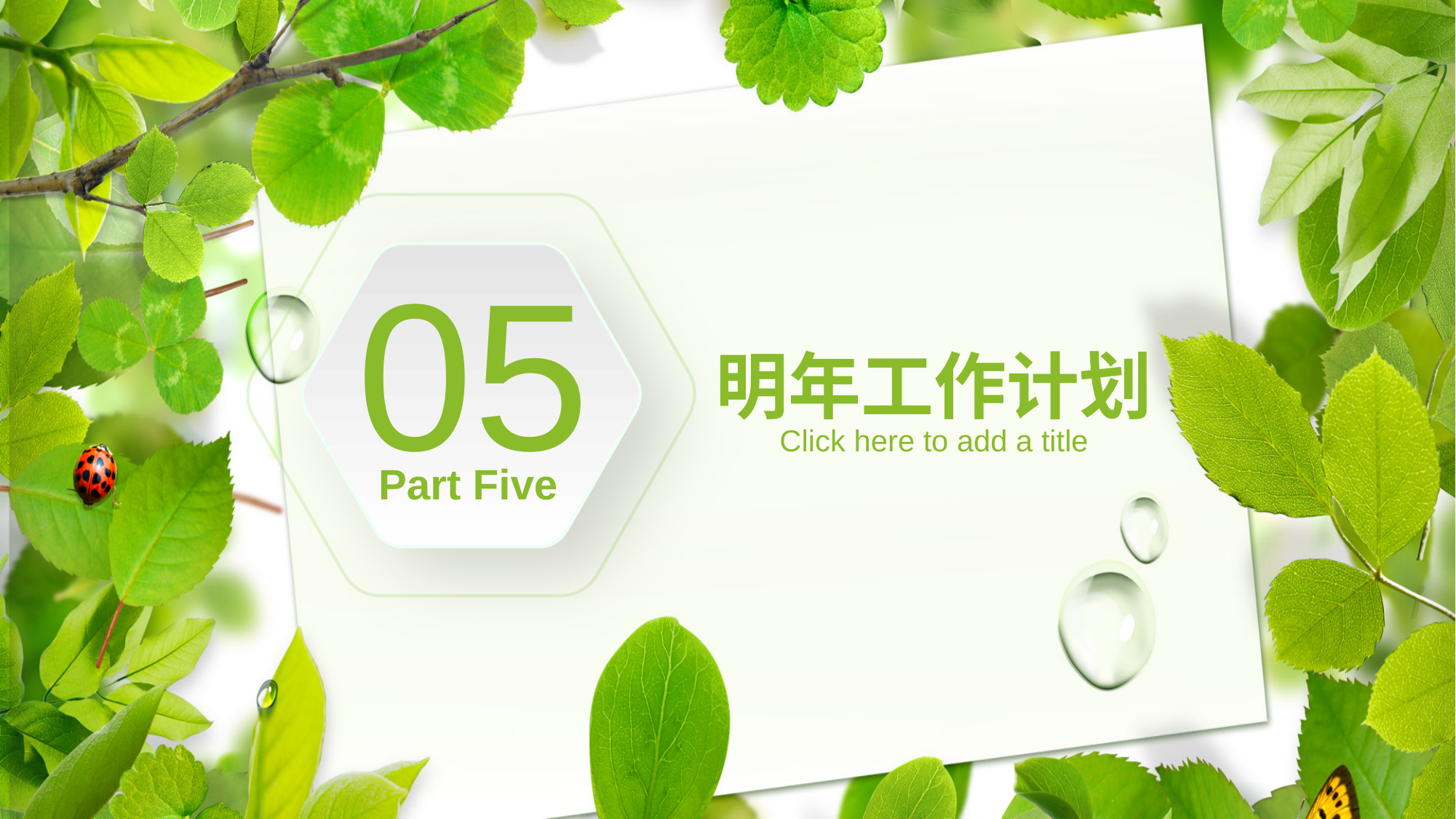

05

Part Five
明年工作计划
Click here to add a title